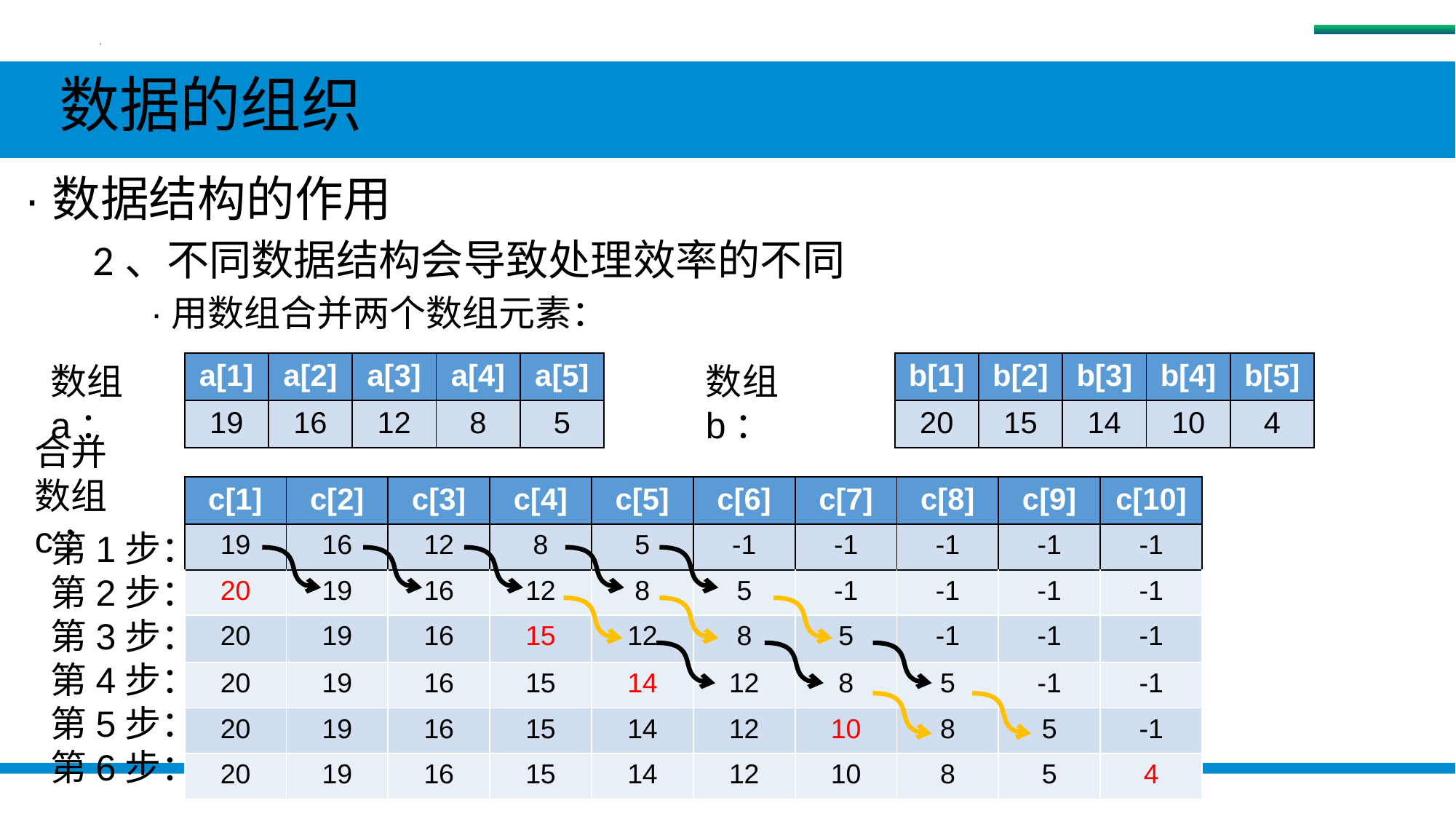

数据

  数据的组织
 ·数据结构的作用
2、不同数据结构会导致处理效率的不同
      ·用数组合并两个数组元素：
数组a：
| a[1] | a[2] | a[3] | a[4] | a[5] |
| --- | --- | --- | --- | --- |
| 19 | 16 | 12 | 8 | 5 |
数组b：
| b[1] | b[2] | b[3] | b[4] | b[5] |
| --- | --- | --- | --- | --- |
| 20 | 15 | 14 | 10 | 4 |
合并
数组c：
| c[1] | c[2] | c[3] | c[4] | c[5] | c[6] | c[7] | c[8] | c[9] | c[10] |
| --- | --- | --- | --- | --- | --- | --- | --- | --- | --- |
| 19 | 16 | 12 | 8 | 5 | -1 | -1 | -1 | -1 | -1 |
| 20 | 19 | 16 | 12 | 8 | 5 | -1 | -1 | -1 | -1 |
| 20 | 19 | 16 | 15 | 12 | 8 | 5 | -1 | -1 | -1 |
| 20 | 19 | 16 | 15 | 14 | 12 | 8 | 5 | -1 | -1 |
| 20 | 19 | 16 | 15 | 14 | 12 | 10 | 8 | 5 | -1 |
| 20 | 19 | 16 | 15 | 14 | 12 | 10 | 8 | 5 | 4 |
第1步：
第2步：
第3步：
第4步：
第5步：
第6步：
#